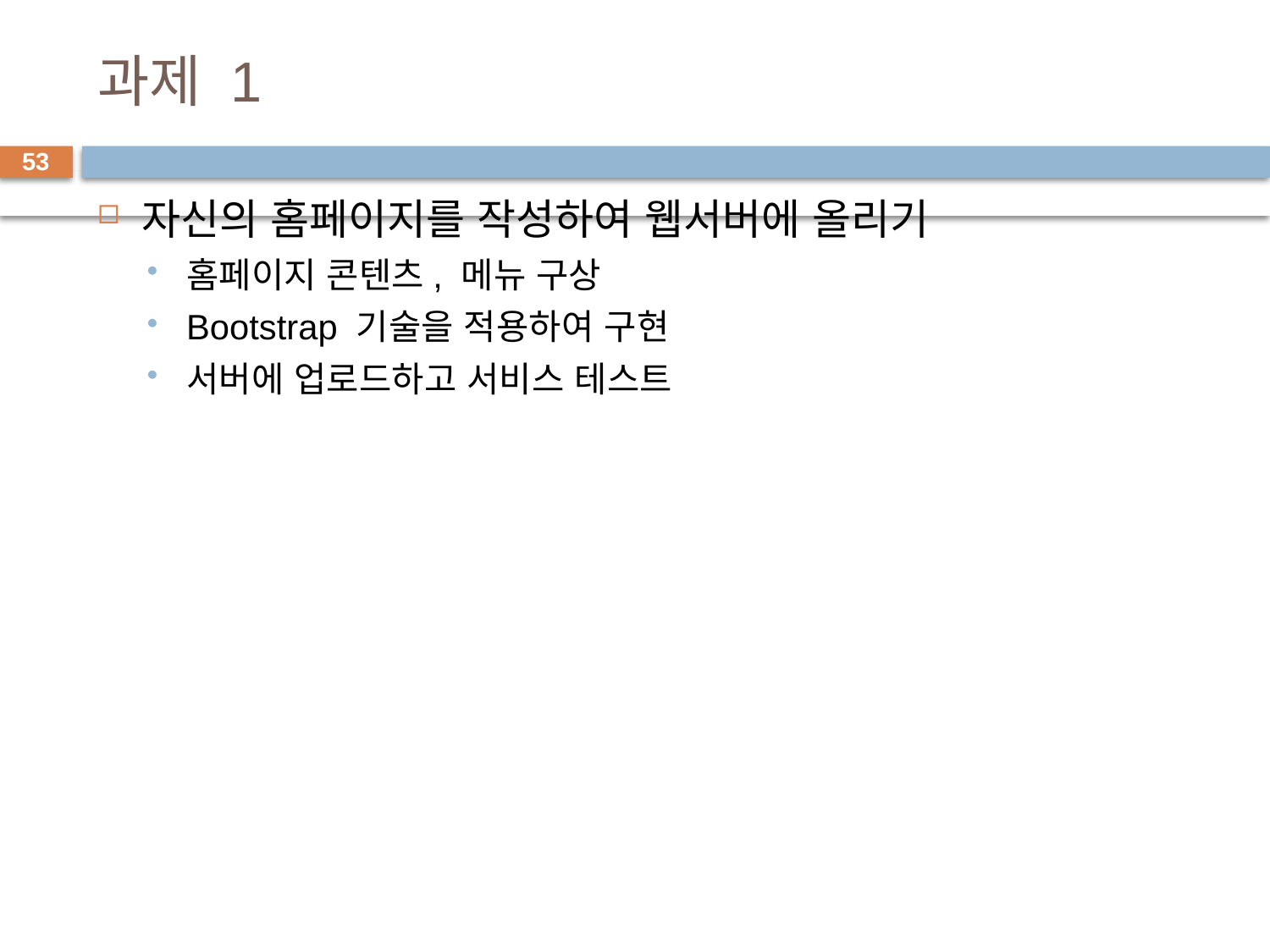

# 과제 1
53
자신의 홈페이지를 작성하여 웹서버에 올리기
홈페이지 콘텐츠, 메뉴 구상
Bootstrap 기술을 적용하여 구현
서버에 업로드하고 서비스 테스트